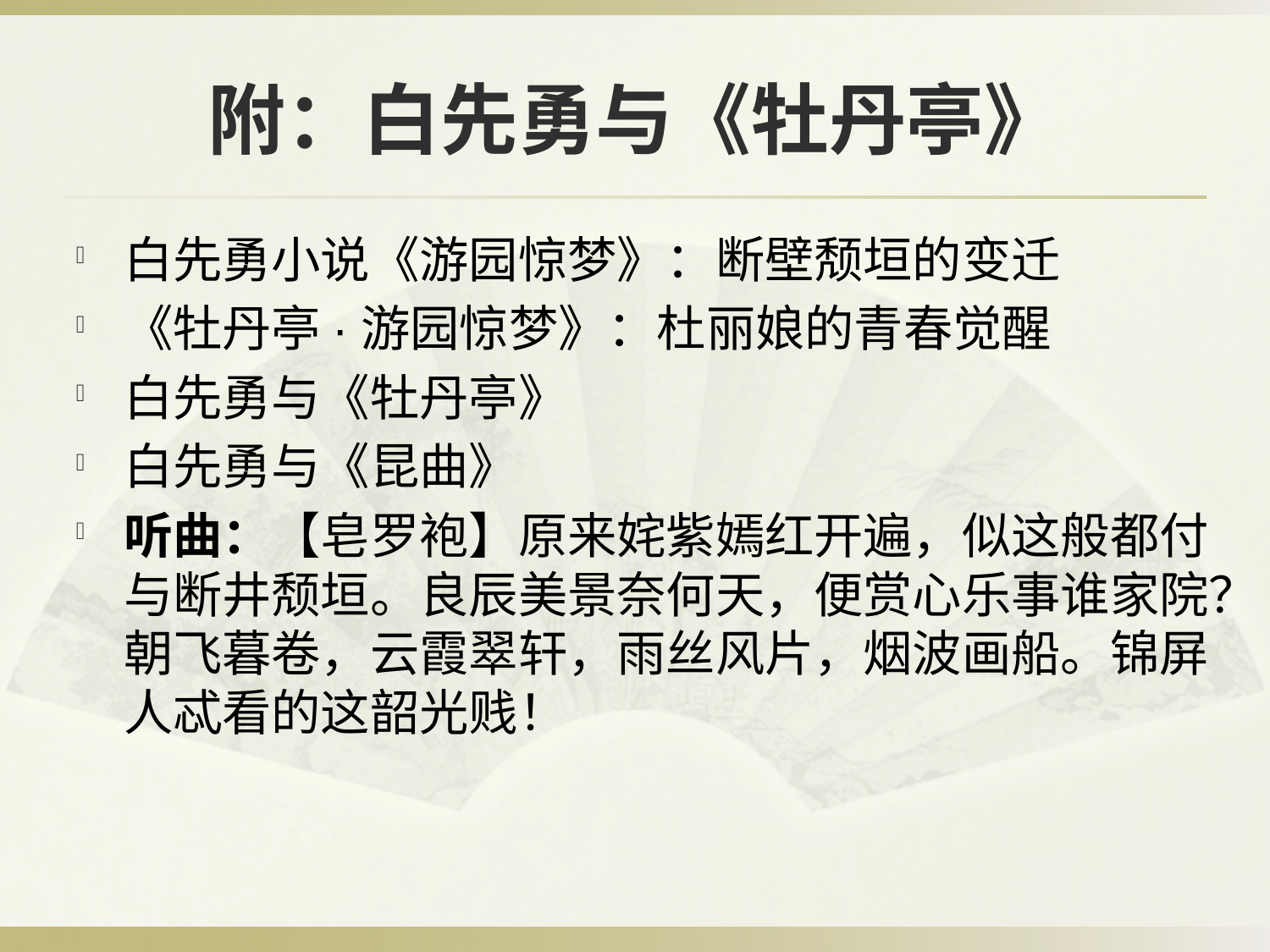

# 附：白先勇与《牡丹亭》
白先勇小说《游园惊梦》：断壁颓垣的变迁
《牡丹亭·游园惊梦》：杜丽娘的青春觉醒
白先勇与《牡丹亭》
白先勇与《昆曲》
听曲：【皂罗袍】原来姹紫嫣红开遍，似这般都付与断井颓垣。良辰美景奈何天，便赏心乐事谁家院？朝飞暮卷，云霞翠轩，雨丝风片，烟波画船。锦屏人忒看的这韶光贱！